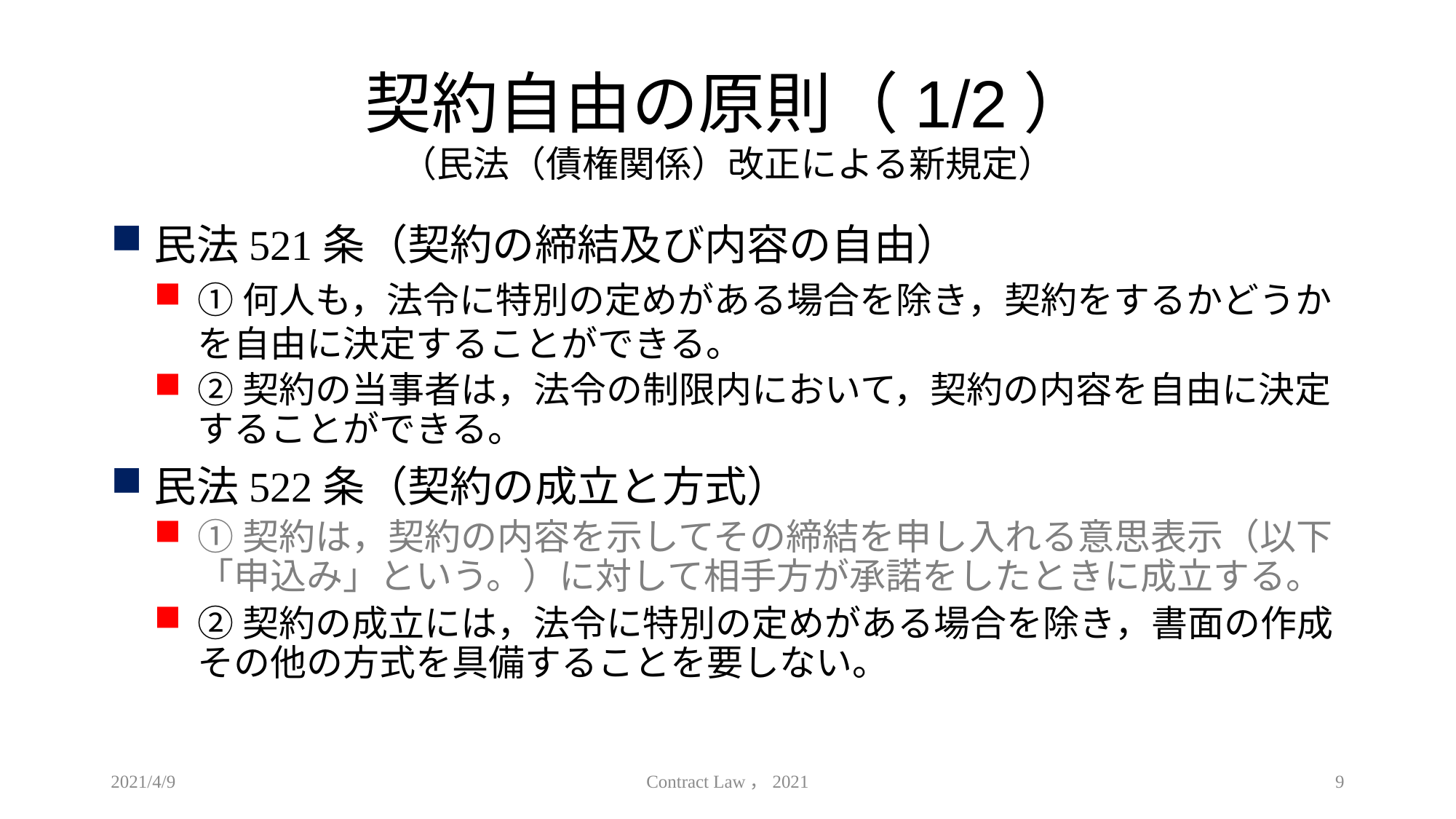

# 契約自由の原則（1/2） （民法（債権関係）改正による新規定）
民法521条（契約の締結及び内容の自由）
①何人も，法令に特別の定めがある場合を除き，契約をするかどうかを自由に決定することができる。
②契約の当事者は，法令の制限内において，契約の内容を自由に決定することができる。
民法522条（契約の成立と方式）
①契約は，契約の内容を示してその締結を申し入れる意思表示（以下「申込み」という。）に対して相手方が承諾をしたときに成立する。
②契約の成立には，法令に特別の定めがある場合を除き，書面の作成その他の方式を具備することを要しない。

2021/4/9
Contract Law，2021
9